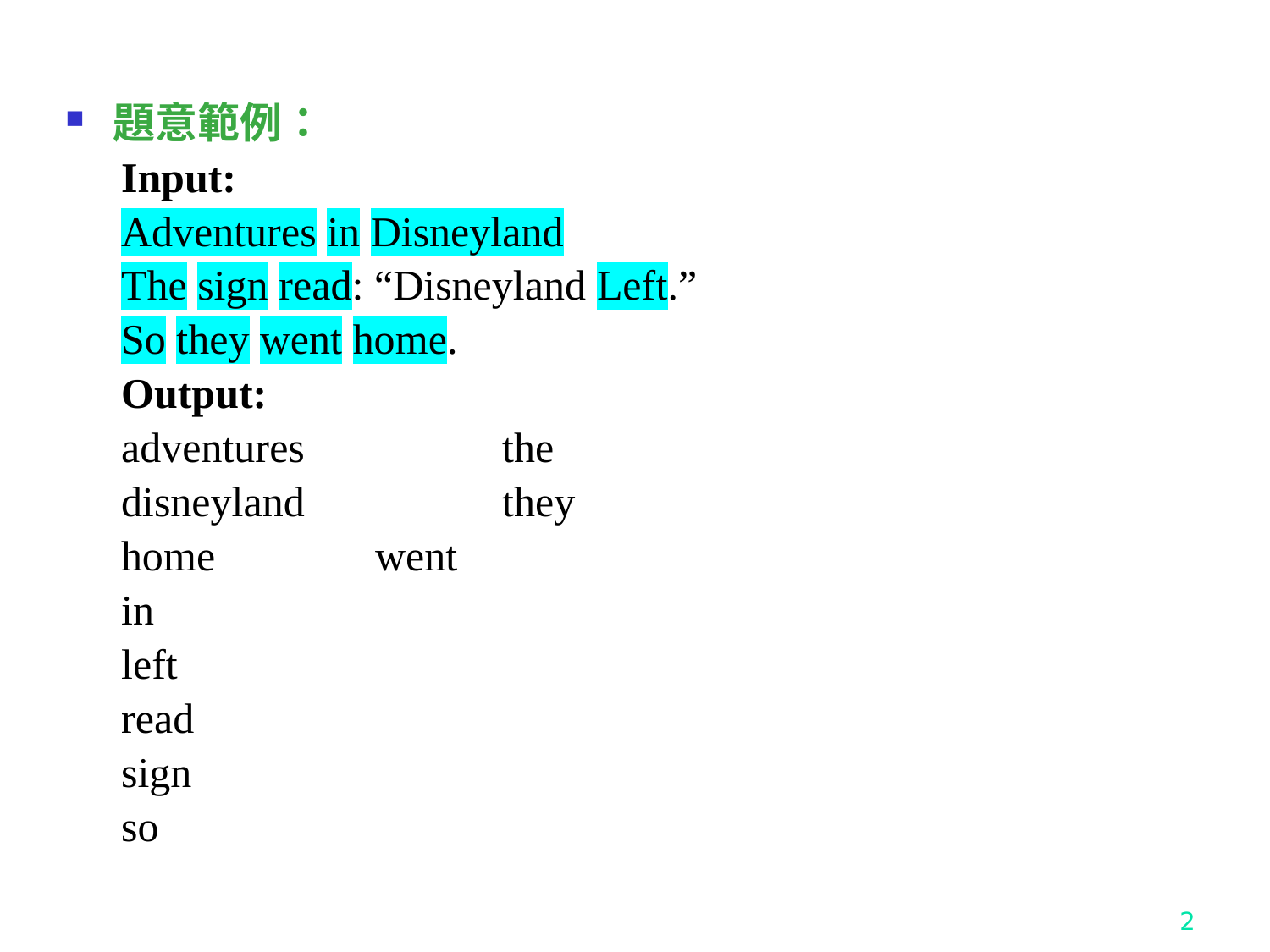

題意範例：
Input:
Adventures in Disneyland
The sign read: “Disneyland Left.”
So they went home.
Output:
adventures		the
disneyland		they
home		went
in
left
read
sign
so
2